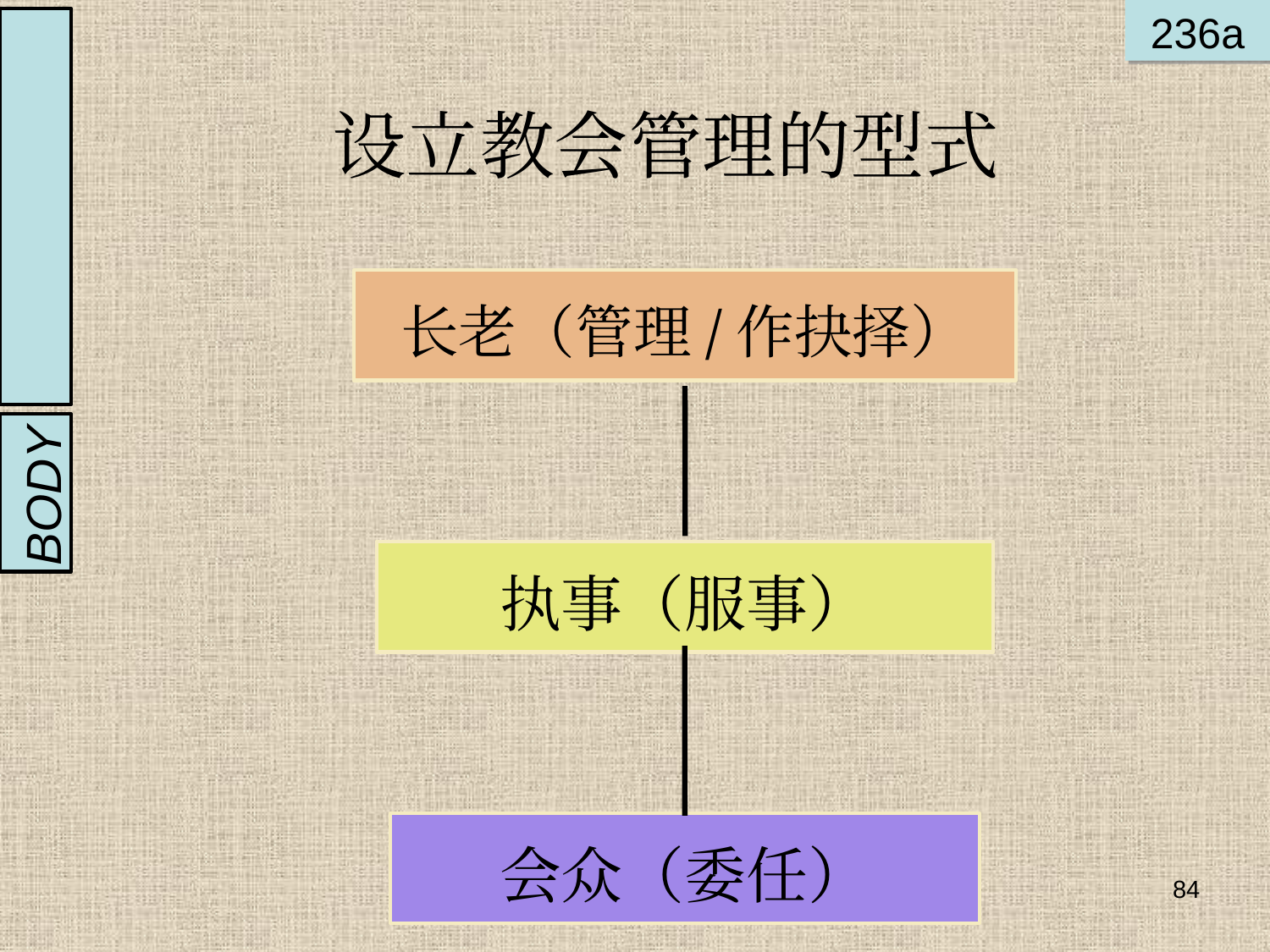

236a
设立教会管理的型式
INTRODUCTION
长老（管理/作抉择）

BODY
执事（服事）

会众（委任）
84